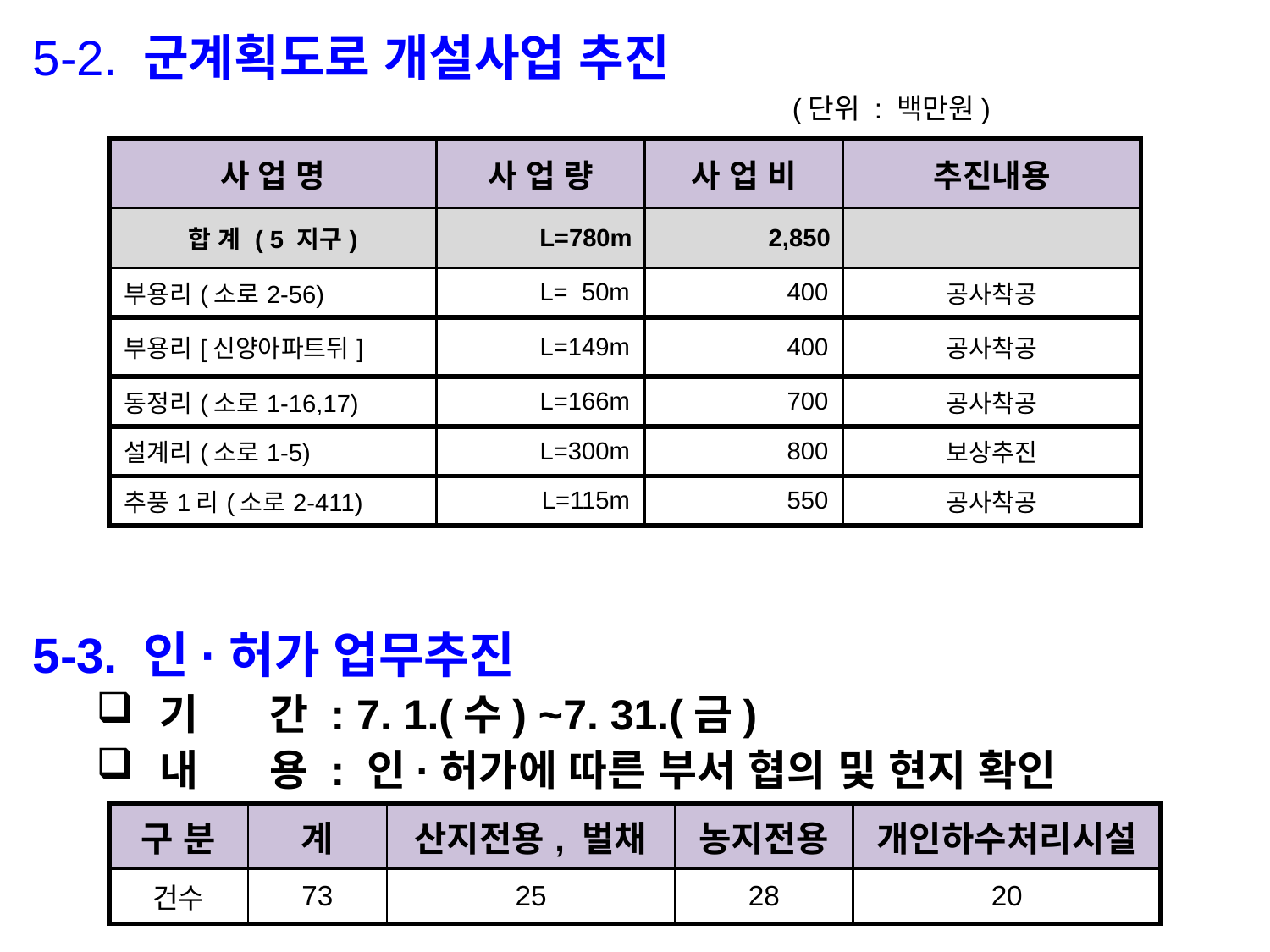

5-2. 군계획도로 개설사업 추진
                                                                                                 (단위 : 백만원)
| 사 업 명 | 사 업 량 | 사 업 비 | 추진내용 |
| --- | --- | --- | --- |
| 합 계 ( 5 지구) | L=780m | 2,850 |  |
| 부용리(소로2-56) | L= 50m | 400 | 공사착공 |
| 부용리[신양아파트뒤] | L=149m | 400 | 공사착공 |
| 동정리(소로1-16,17) | L=166m | 700 | 공사착공 |
| 설계리(소로1-5) | L=300m | 800 | 보상추진 |
| 추풍1리(소로2-411) | L=115m | 550 | 공사착공 |

5-3. 인·허가 업무추진
기      간 : 7. 1.(수) ~7. 31.(금)
내      용 : 인·허가에 따른 부서 협의 및 현지 확인

| 구 분 | 계 | 산지전용, 벌채 | 농지전용 | 개인하수처리시설 |
| --- | --- | --- | --- | --- |
| 건수 | 73 | 25 | 28 | 20 |